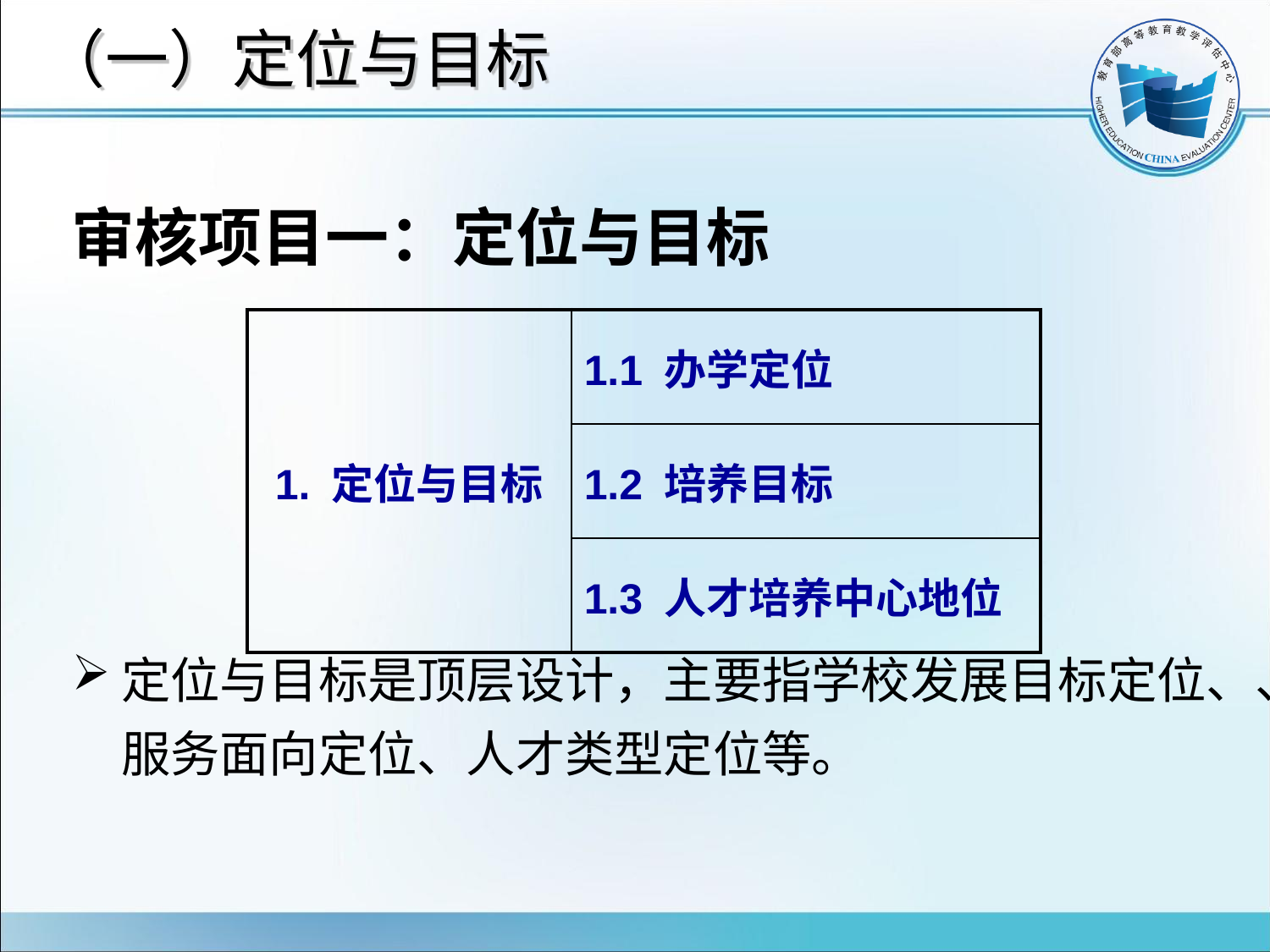

# （一）定位与目标
审核项目一：定位与目标

定位与目标是顶层设计，主要指学校发展目标定位、、服务面向定位、人才类型定位等。

| 1. 定位与目标 | 1.1 办学定位 |
| --- | --- |
|  | 1.2 培养目标 |
|  | 1.3 人才培养中心地位 |
19